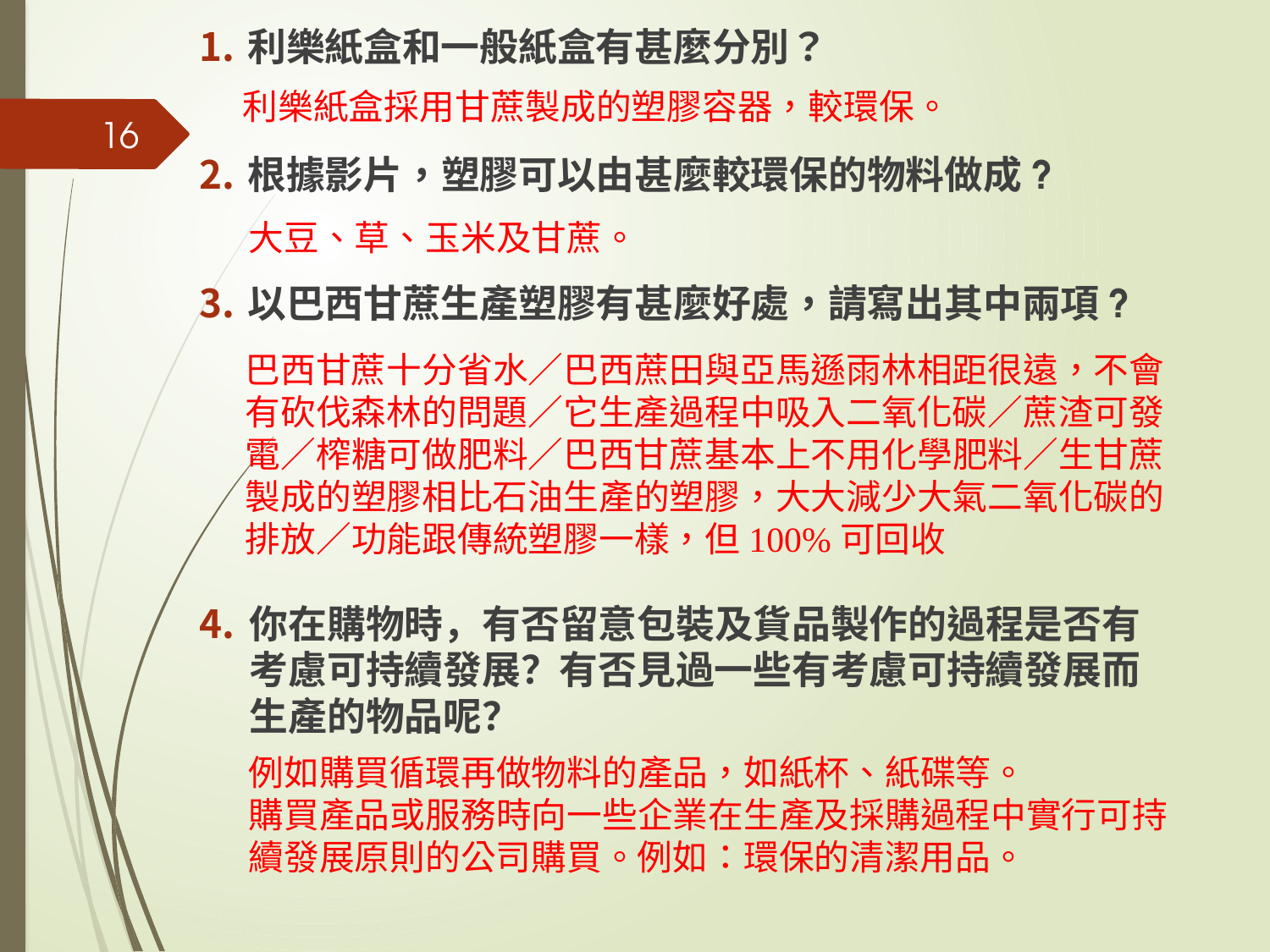

利樂紙盒和一般紙盒有甚麼分別？

根據影片，塑膠可以由甚麼較環保的物料做成?

以巴西甘蔗生產塑膠有甚麼好處，請寫出其中兩項?

你在購物時，有否留意包裝及貨品製作的過程是否有考慮可持續發展？有否見過一些有考慮可持續發展而生產的物品呢？

利樂紙盒採用甘蔗製成的塑膠容器，較環保。
16
大豆、草、玉米及甘蔗。
巴西甘蔗十分省水／巴西蔗田與亞馬遜雨林相距很遠，不會有砍伐森林的問題／它生產過程中吸入二氧化碳／蔗渣可發電／榨糖可做肥料／巴西甘蔗基本上不用化學肥料／生甘蔗製成的塑膠相比石油生產的塑膠，大大減少大氣二氧化碳的排放／功能跟傳統塑膠一樣，但100%可回收
例如購買循環再做物料的產品，如紙杯、紙碟等。
購買產品或服務時向一些企業在生產及採購過程中實行可持續發展原則的公司購買。例如：環保的清潔用品。